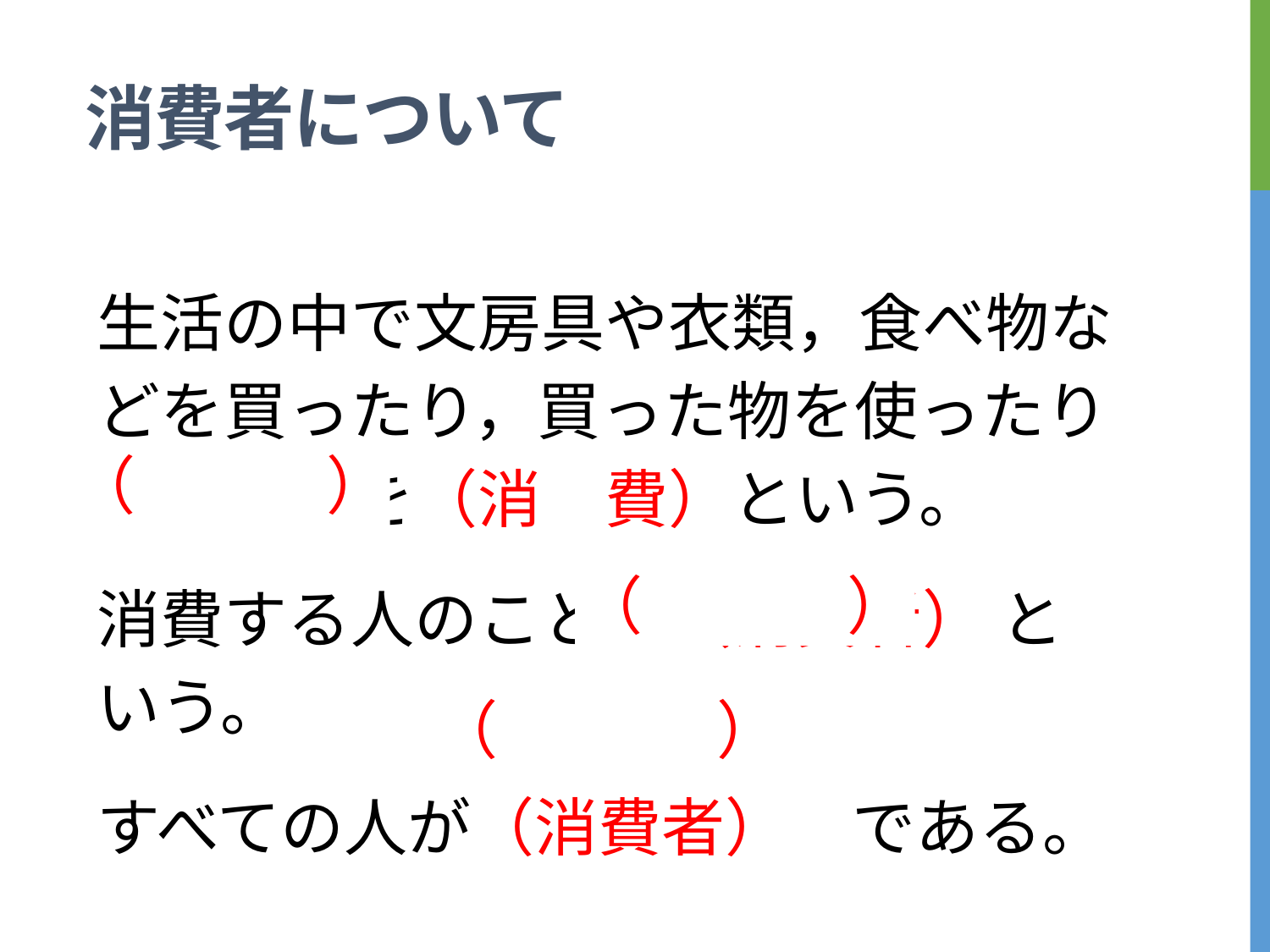

# 消費者について
生活の中で文房具や衣類，食べ物などを買ったり，買った物を使ったりすることを（消　費）という。
消費する人のことを（消費者） という。
すべての人が（消費者）　である。
（　　　）
（　　　 ）
（　　　  ）